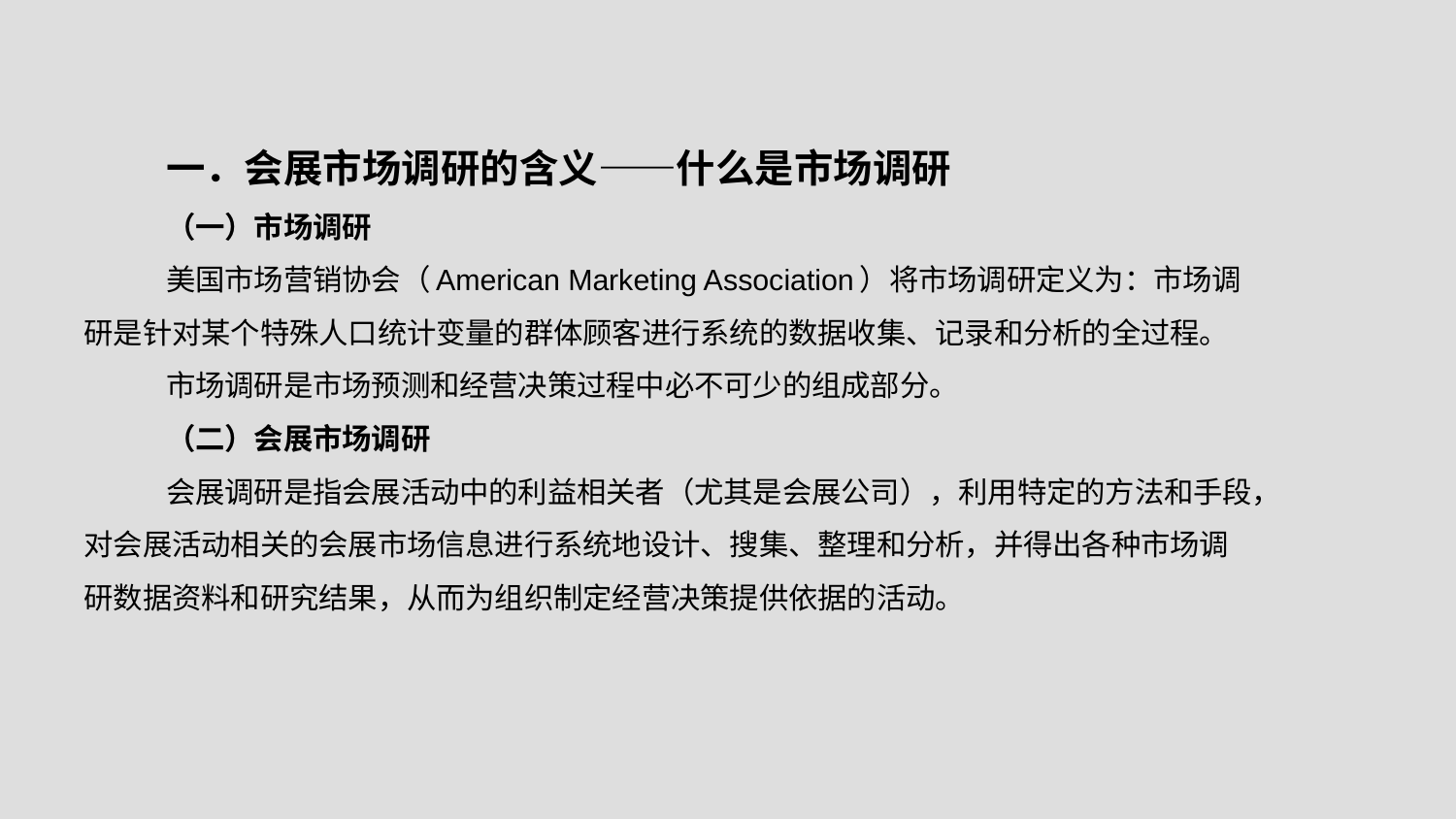

一．会展市场调研的含义——什么是市场调研
（一）市场调研
美国市场营销协会（American Marketing Association）将市场调研定义为：市场调研是针对某个特殊人口统计变量的群体顾客进行系统的数据收集、记录和分析的全过程。
市场调研是市场预测和经营决策过程中必不可少的组成部分。
（二）会展市场调研
会展调研是指会展活动中的利益相关者（尤其是会展公司），利用特定的方法和手段，对会展活动相关的会展市场信息进行系统地设计、搜集、整理和分析，并得出各种市场调研数据资料和研究结果，从而为组织制定经营决策提供依据的活动。